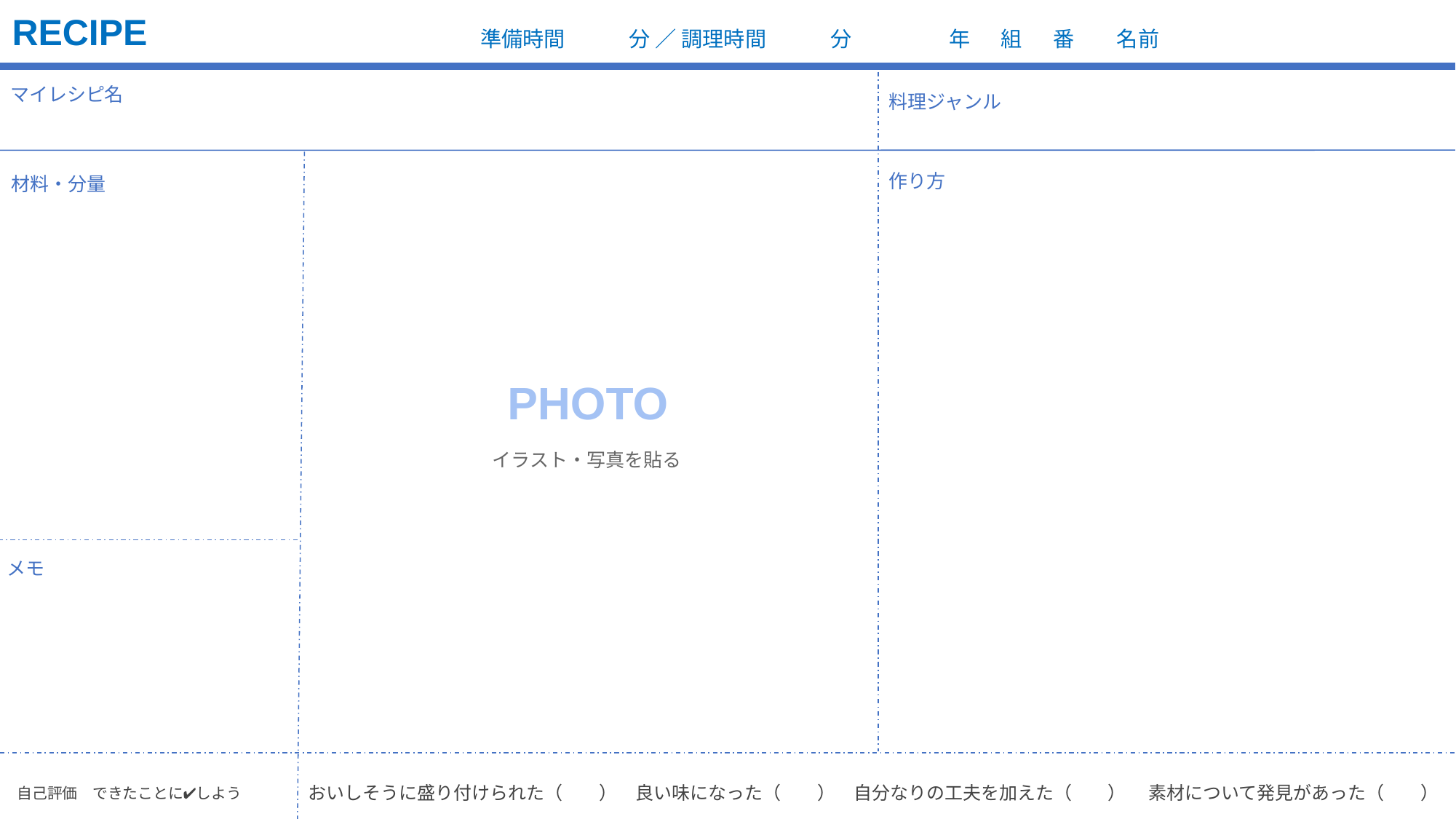

RECIPE

準備時間　　　分 ／ 調理時間　　　分
             年　  組　  番　　名前
マイレシピ名

料理ジャンル
作り方
材料・分量

PHOTO
イラスト・写真を貼る
メモ

おいしそうに盛り付けられた（　　）　良い味になった（　　）　自分なりの工夫を加えた（　　） 　素材について発見があった（　　）
自己評価　できたことに✔しよう